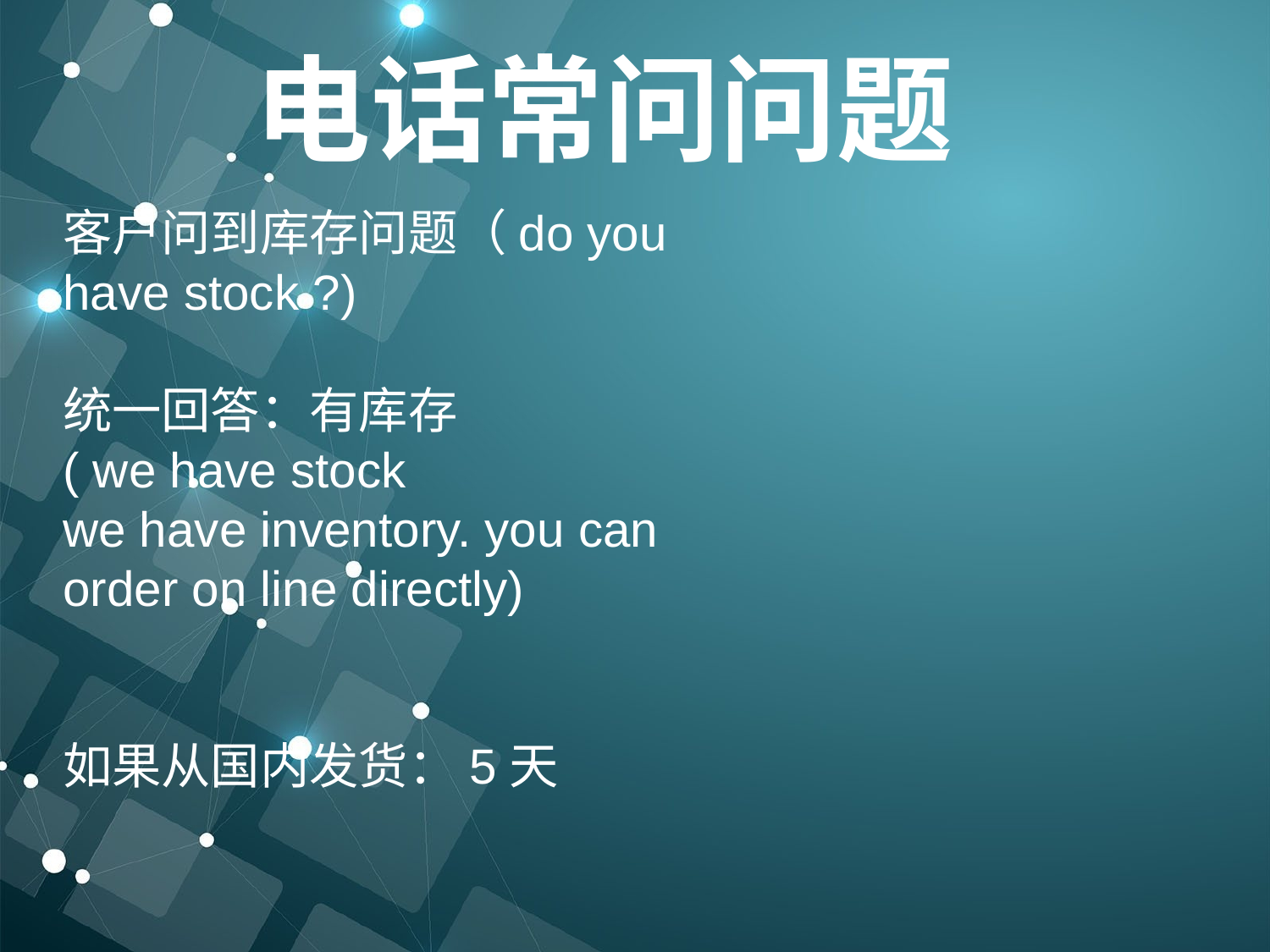

电话常问问题
客户问到库存问题（do you have stock ?)

统一回答：有库存
( we have stock
we have inventory. you can order on line directly)

如果从国内发货：5天